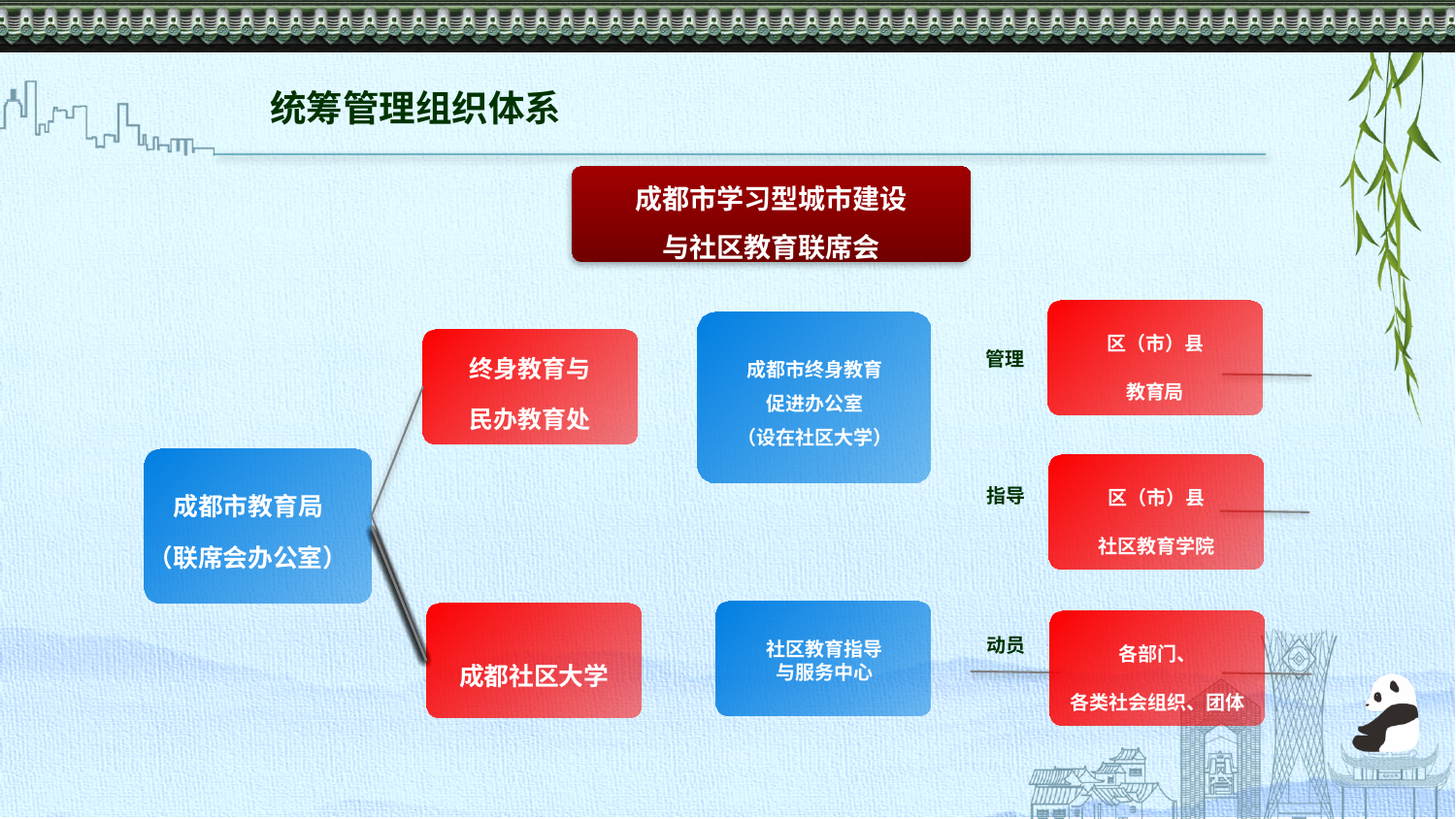

统筹管理组织体系

成都市学习型城市建设与社区教育联席会

区（市）县
教育局
管理

区（市）县
社区教育学院
指导

各部门、
各类社会组织、团体

成都市终身教育
促进办公室
（设在社区大学）

社区教育指导
与服务中心

终身教育与
民办教育处

成都社区大学

成都市教育局
（联席会办公室）

动员